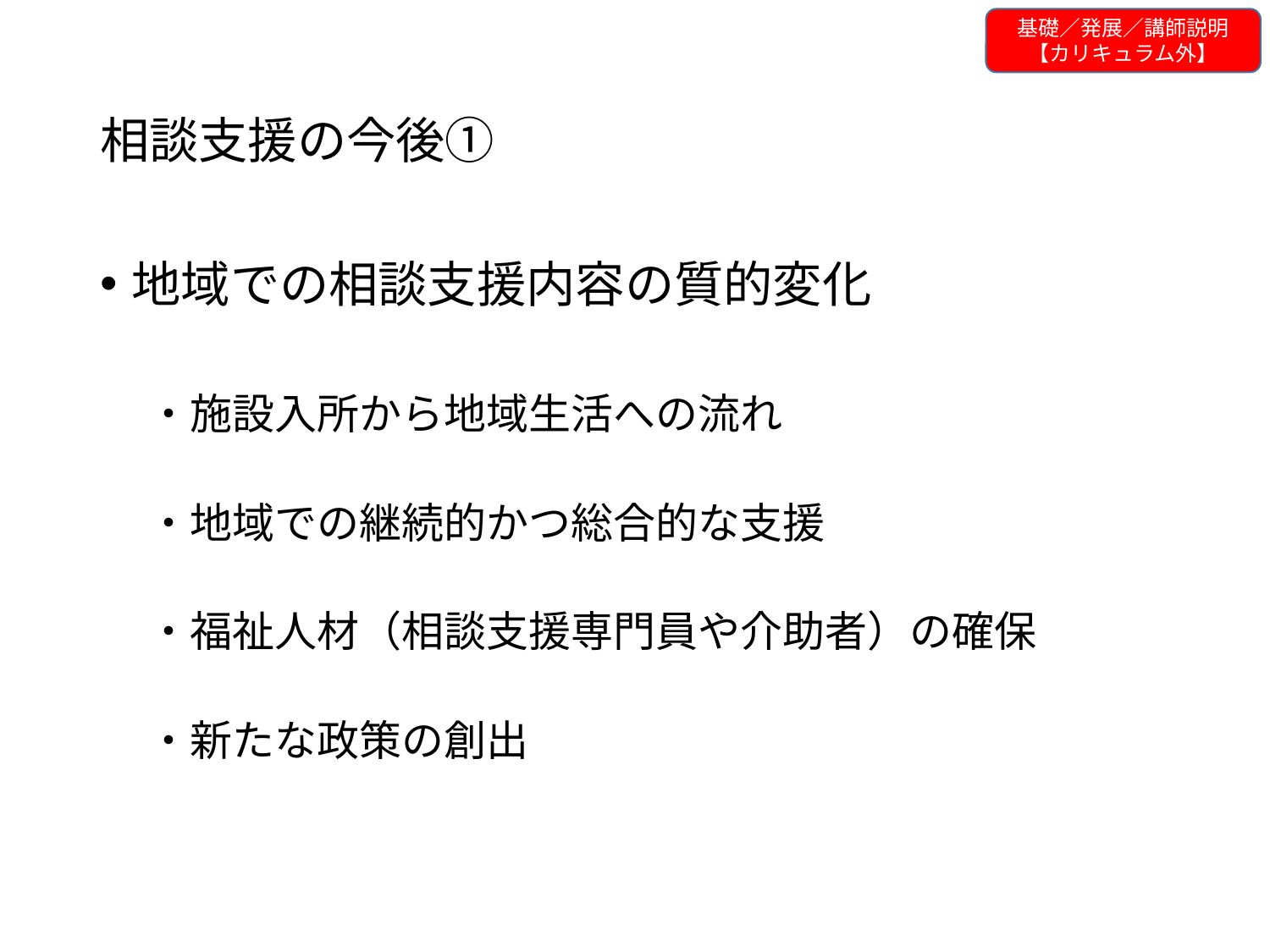

基礎／発展／講師説明
【カリキュラム外】
# 相談支援の今後①
地域での相談支援内容の質的変化

・施設入所から地域生活への流れ

・地域での継続的かつ総合的な支援

・福祉人材（相談支援専門員や介助者）の確保

・新たな政策の創出